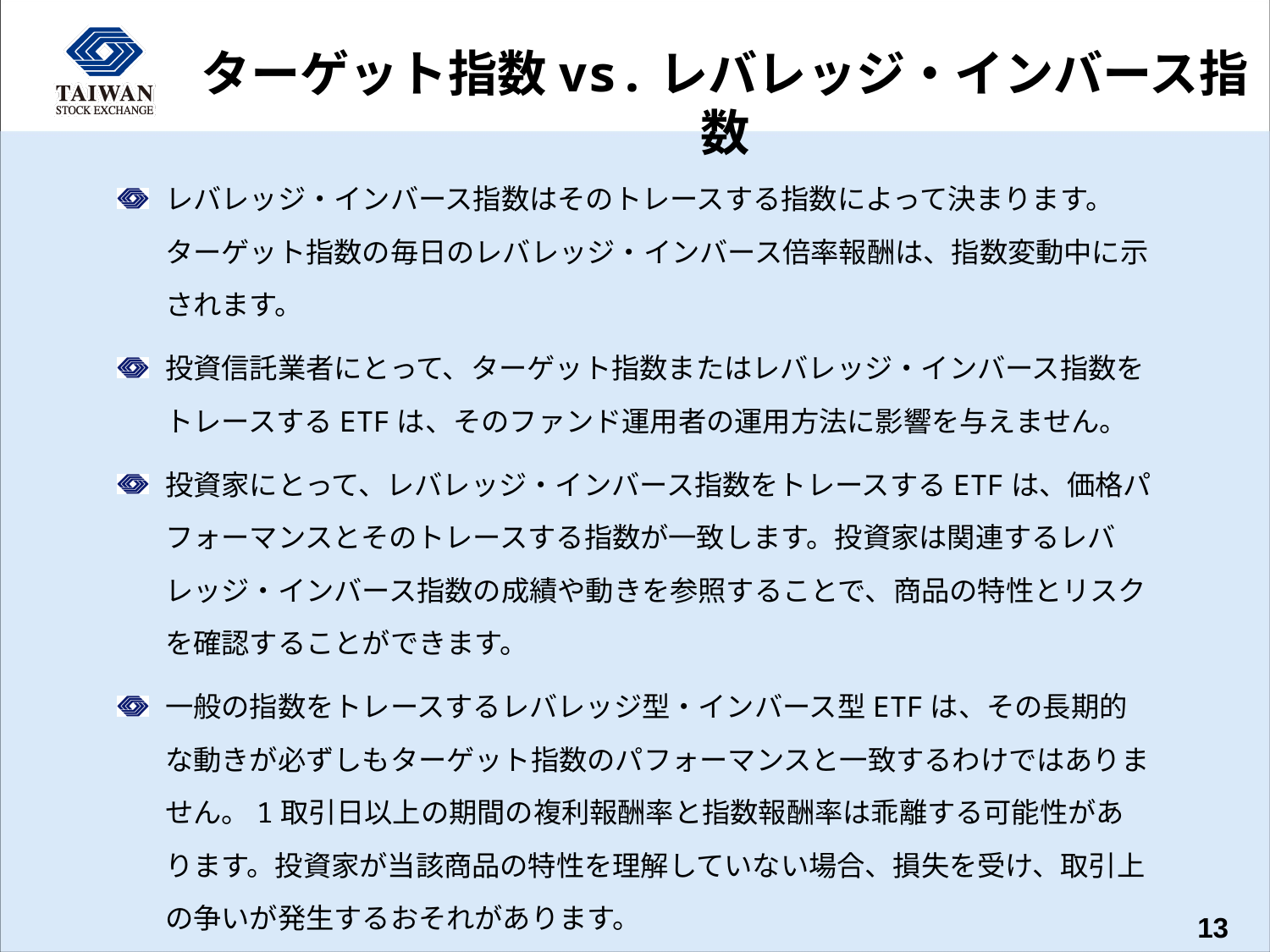

ターゲット指数vs.レバレッジ・インバース指数
レバレッジ・インバース指数はそのトレースする指数によって決まります。ターゲット指数の毎日のレバレッジ・インバース倍率報酬は、指数変動中に示されます。
投資信託業者にとって、ターゲット指数またはレバレッジ・インバース指数をトレースするETFは、そのファンド運用者の運用方法に影響を与えません。
投資家にとって、レバレッジ・インバース指数をトレースするETFは、価格パフォーマンスとそのトレースする指数が一致します。投資家は関連するレバレッジ・インバース指数の成績や動きを参照することで、商品の特性とリスクを確認することができます。
一般の指数をトレースするレバレッジ型・インバース型ETFは、その長期的な動きが必ずしもターゲット指数のパフォーマンスと一致するわけではありません。1取引日以上の期間の複利報酬率と指数報酬率は乖離する可能性があります。投資家が当該商品の特性を理解していない場合、損失を受け、取引上の争いが発生するおそれがあります。
13